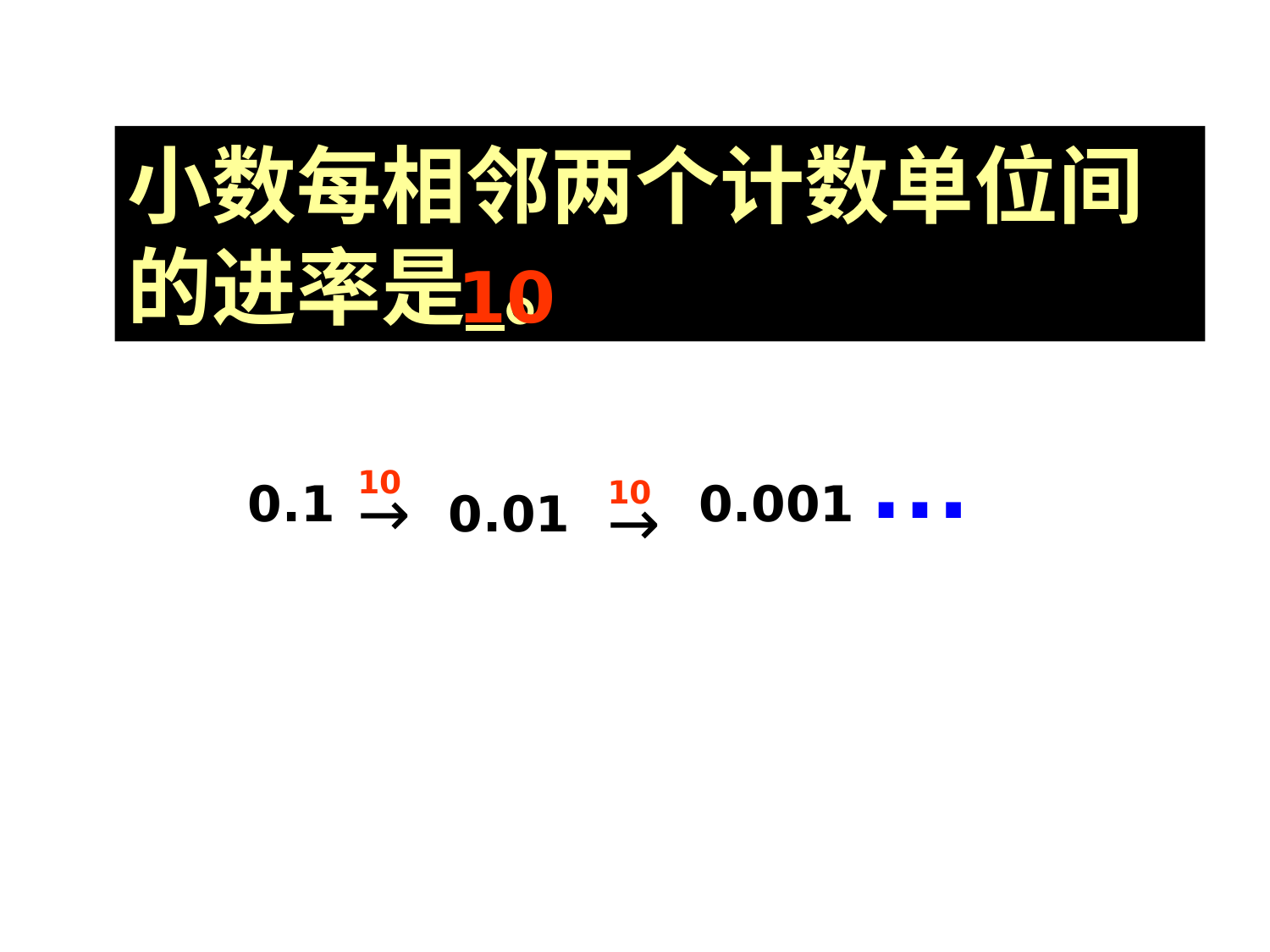

小数每相邻两个计数单位间的进率是  。
10
…
10
0.1
→
10
0.001
0.01
→